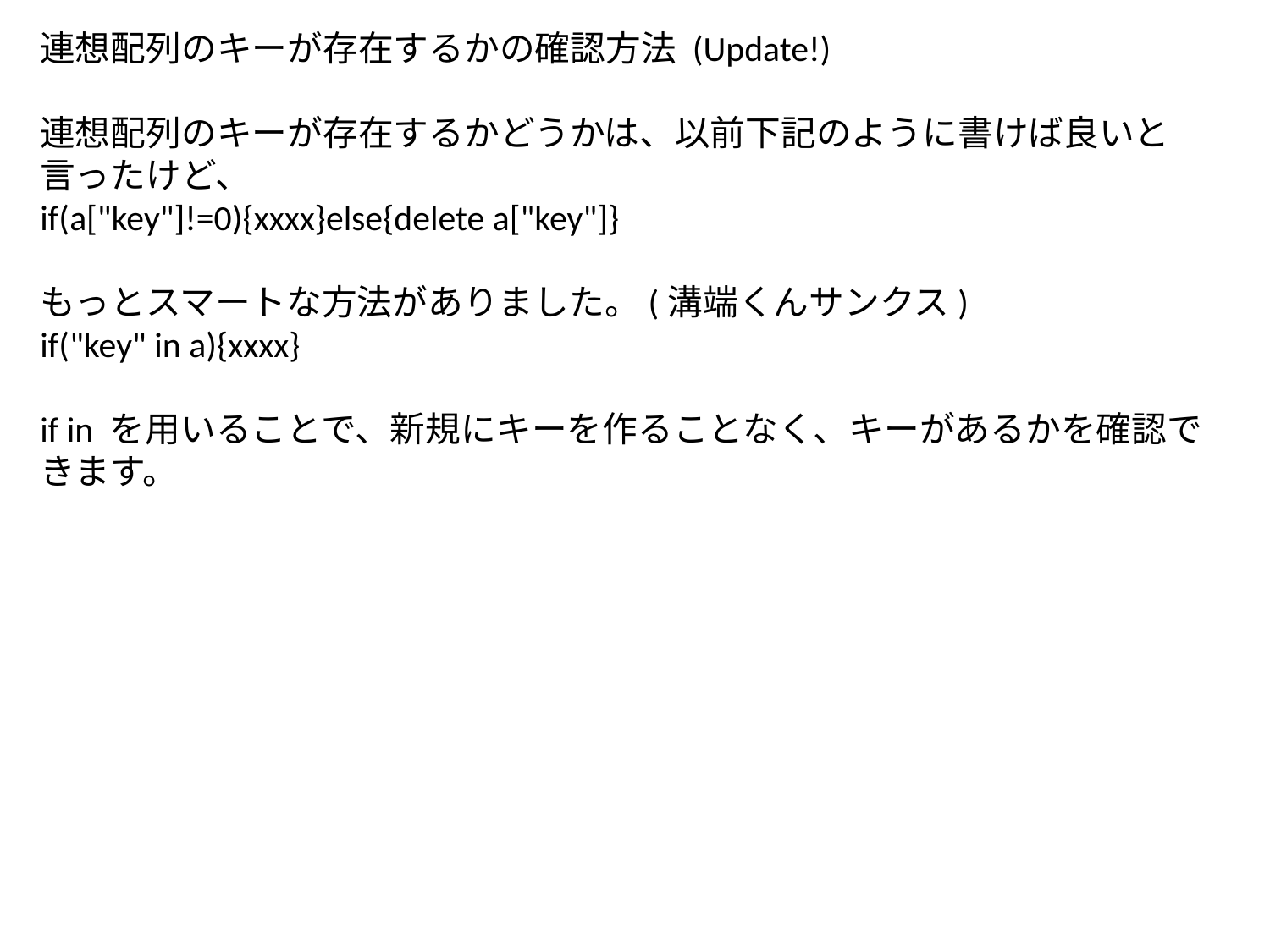

連想配列のキーが存在するかの確認方法 (Update!)

連想配列のキーが存在するかどうかは、以前下記のように書けば良いと言ったけど、
if(a["key"]!=0){xxxx}else{delete a["key"]}

もっとスマートな方法がありました。(溝端くんサンクス)
if("key" in a){xxxx}

if in を用いることで、新規にキーを作ることなく、キーがあるかを確認できます。